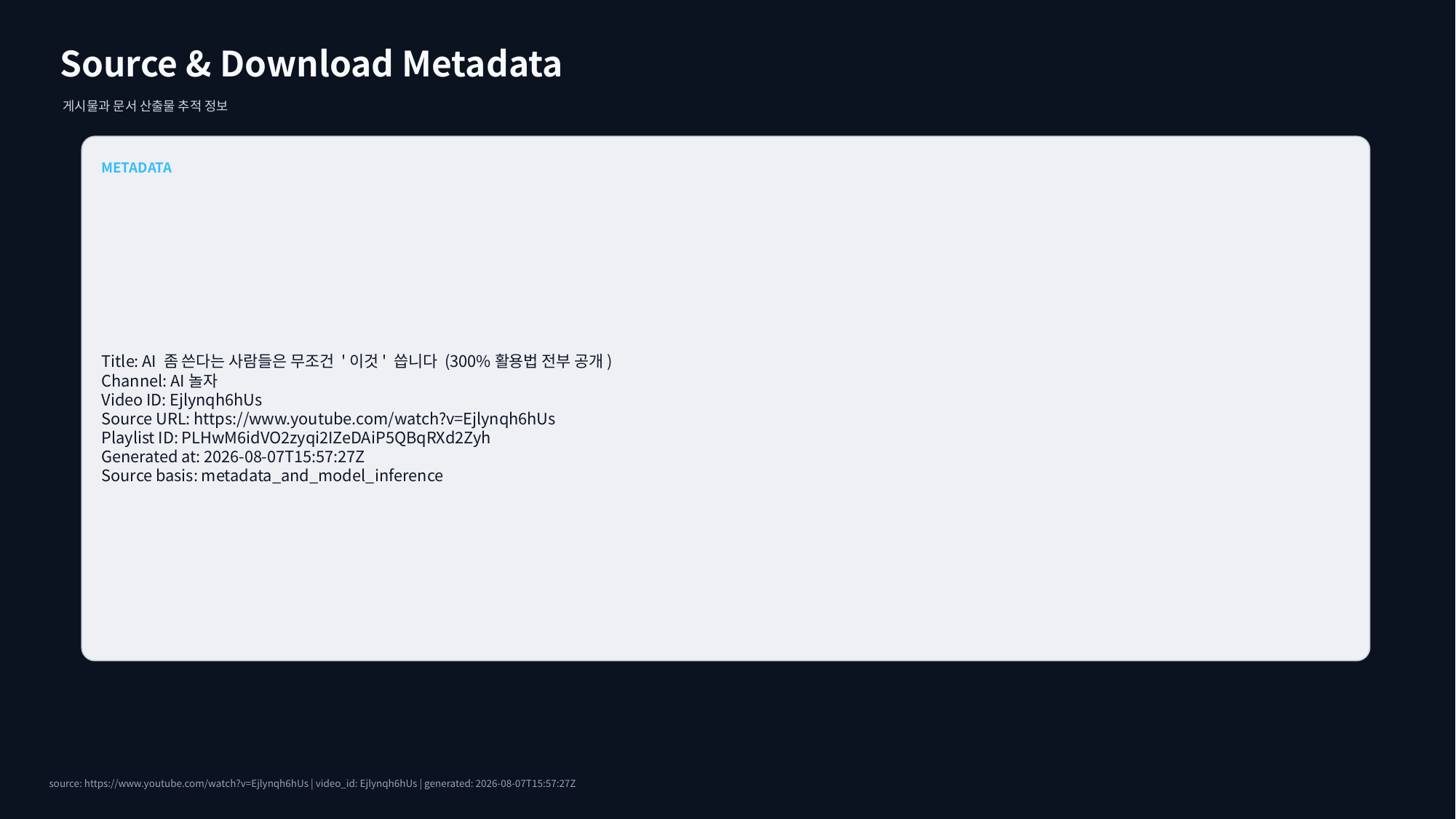

Source & Download Metadata
게시물과 문서 산출물 추적 정보

METADATA
Title: AI 좀 쓴다는 사람들은 무조건 '이것' 씁니다 (300%활용법 전부 공개)
Channel: AI놀자
Video ID: Ejlynqh6hUs
Source URL: https://www.youtube.com/watch?v=Ejlynqh6hUs
Playlist ID: PLHwM6idVO2zyqi2IZeDAiP5QBqRXd2Zyh
Generated at: 2026-08-07T15:57:27Z
Source basis: metadata_and_model_inference
source: https://www.youtube.com/watch?v=Ejlynqh6hUs | video_id: Ejlynqh6hUs | generated: 2026-08-07T15:57:27Z